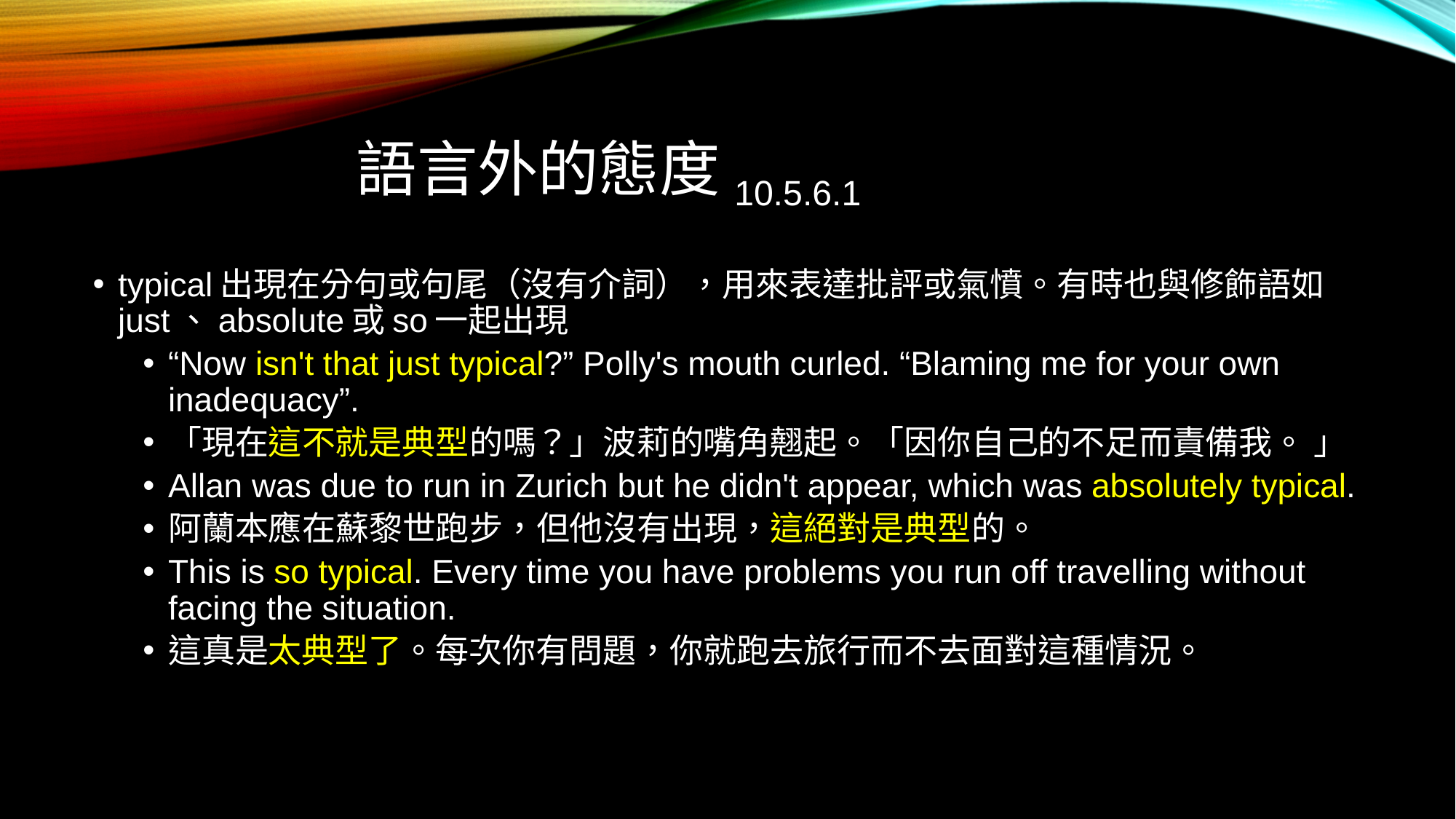

# 語言外的態度10.5.6.1
typical出現在分句或句尾（沒有介詞），用來表達批評或氣憤。有時也與修飾語如just、absolute或so一起出現
“Now isn't that just typical?” Polly's mouth curled. “Blaming me for your own inadequacy”.
「現在這不就是典型的嗎？」波莉的嘴角翹起。「因你自己的不足而責備我。 」
Allan was due to run in Zurich but he didn't appear, which was absolutely typical.
阿蘭本應在蘇黎世跑步，但他沒有出現，這絕對是典型的。
This is so typical. Every time you have problems you run off travelling without facing the situation.
這真是太典型了。每次你有問題，你就跑去旅行而不去面對這種情況。